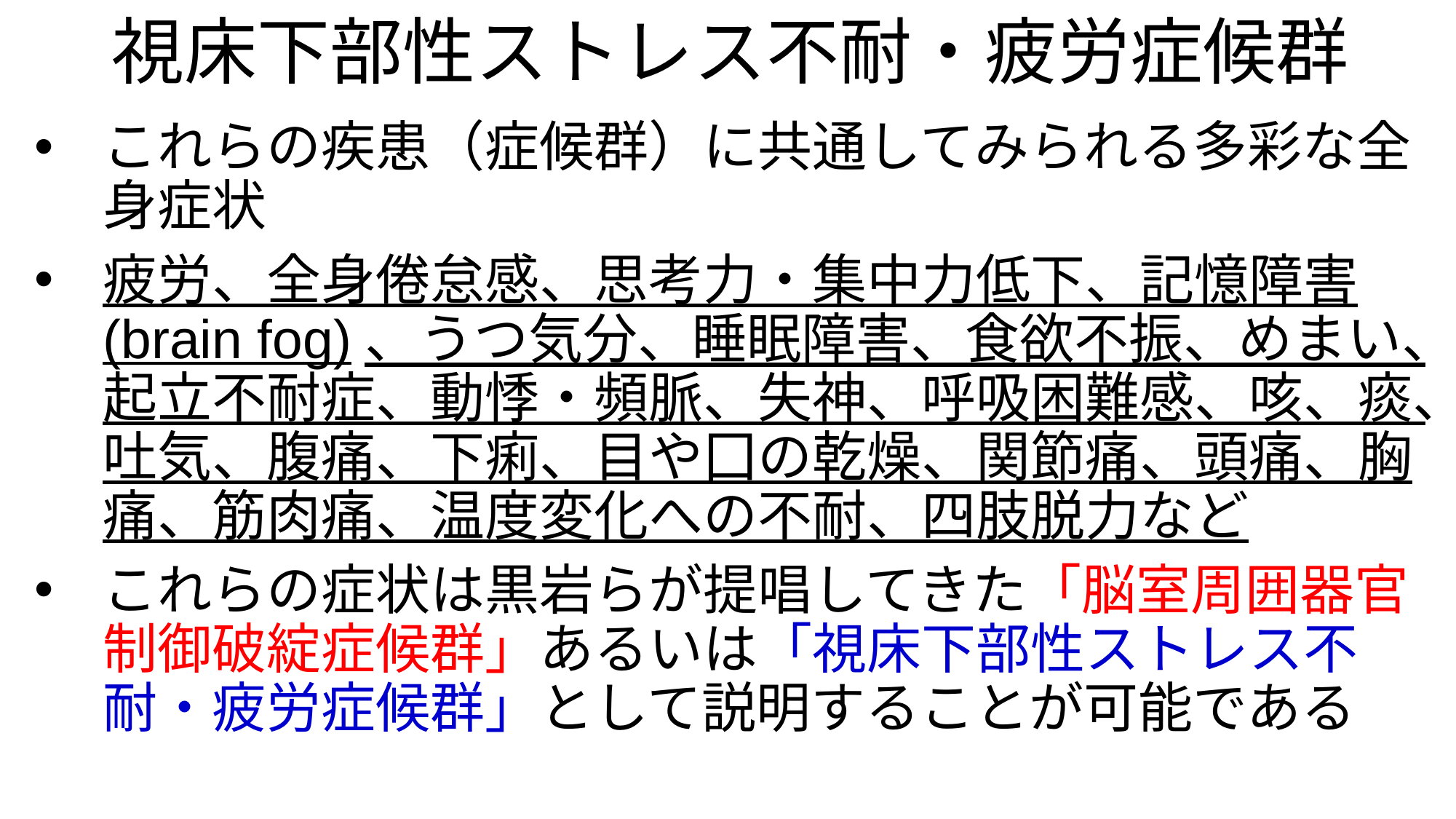

# 視床下部性ストレス不耐・疲労症候群
これらの疾患（症候群）に共通してみられる多彩な全身症状
疲労、全身倦怠感、思考力・集中力低下、記憶障害(brain fog)、うつ気分、睡眠障害、食欲不振、めまい、起立不耐症、動悸・頻脈、失神、呼吸困難感、咳、痰、吐気、腹痛、下痢、目や囗の乾燥、関節痛、頭痛、胸痛、筋肉痛、温度変化への不耐、四肢脱力など
これらの症状は黒岩らが提唱してきた「脳室周囲器官制御破綻症候群」あるいは「視床下部性ストレス不耐・疲労症候群」として説明することが可能である